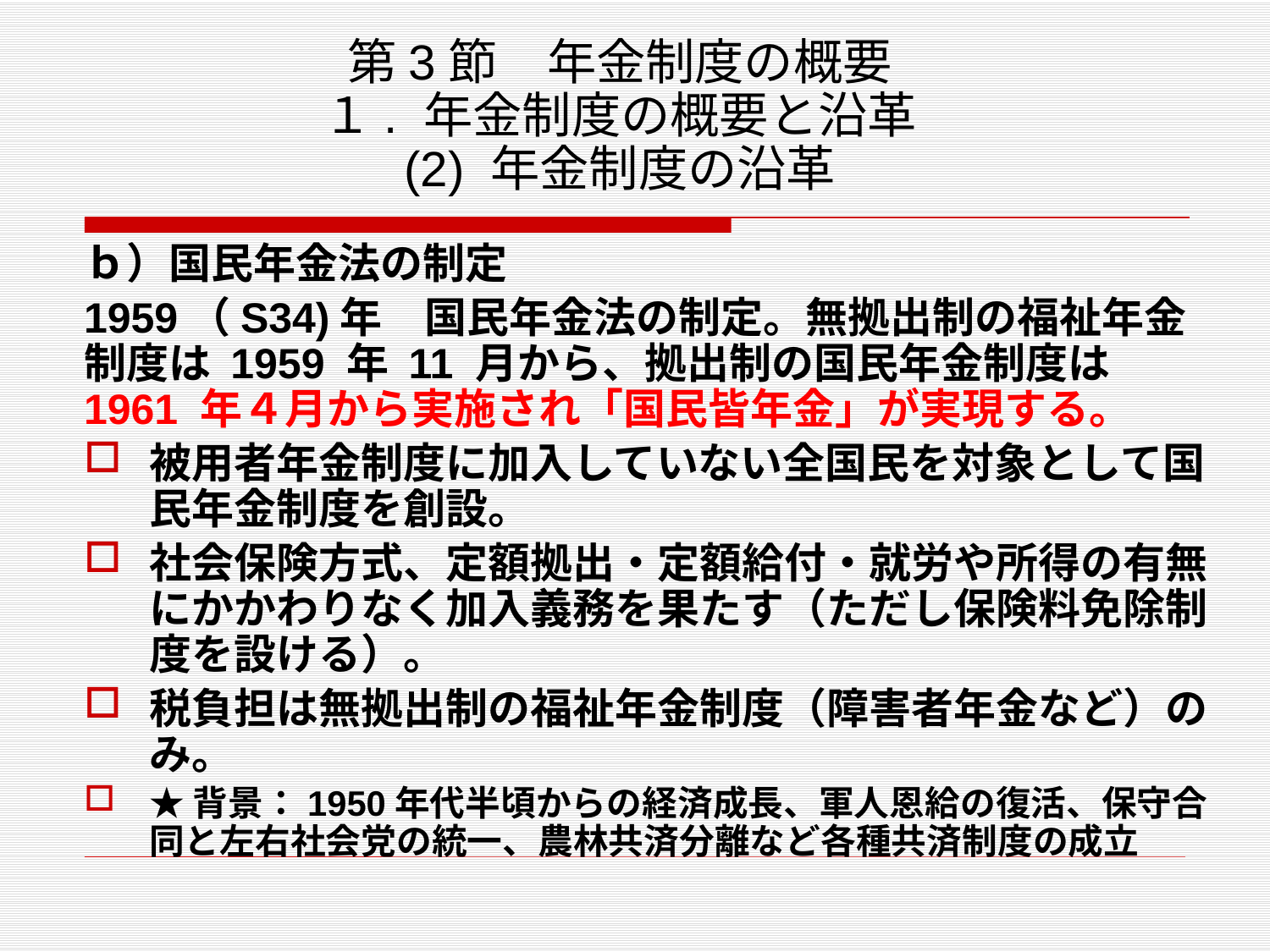

# 第3節　年金制度の概要 １. 年金制度の概要と沿革 (2) 年金制度の沿革
ｂ）国民年金法の制定
1959（S34)年　国民年金法の制定。無拠出制の福祉年金制度は 1959 年 11 月から、拠出制の国民年金制度は 1961 年４月から実施され「国民皆年金」が実現する。
被用者年金制度に加入していない全国民を対象として国民年金制度を創設。
社会保険方式、定額拠出・定額給付・就労や所得の有無にかかわりなく加入義務を果たす（ただし保険料免除制度を設ける）。
税負担は無拠出制の福祉年金制度（障害者年金など）のみ。
★背景：1950年代半頃からの経済成長、軍人恩給の復活、保守合同と左右社会党の統一、農林共済分離など各種共済制度の成立